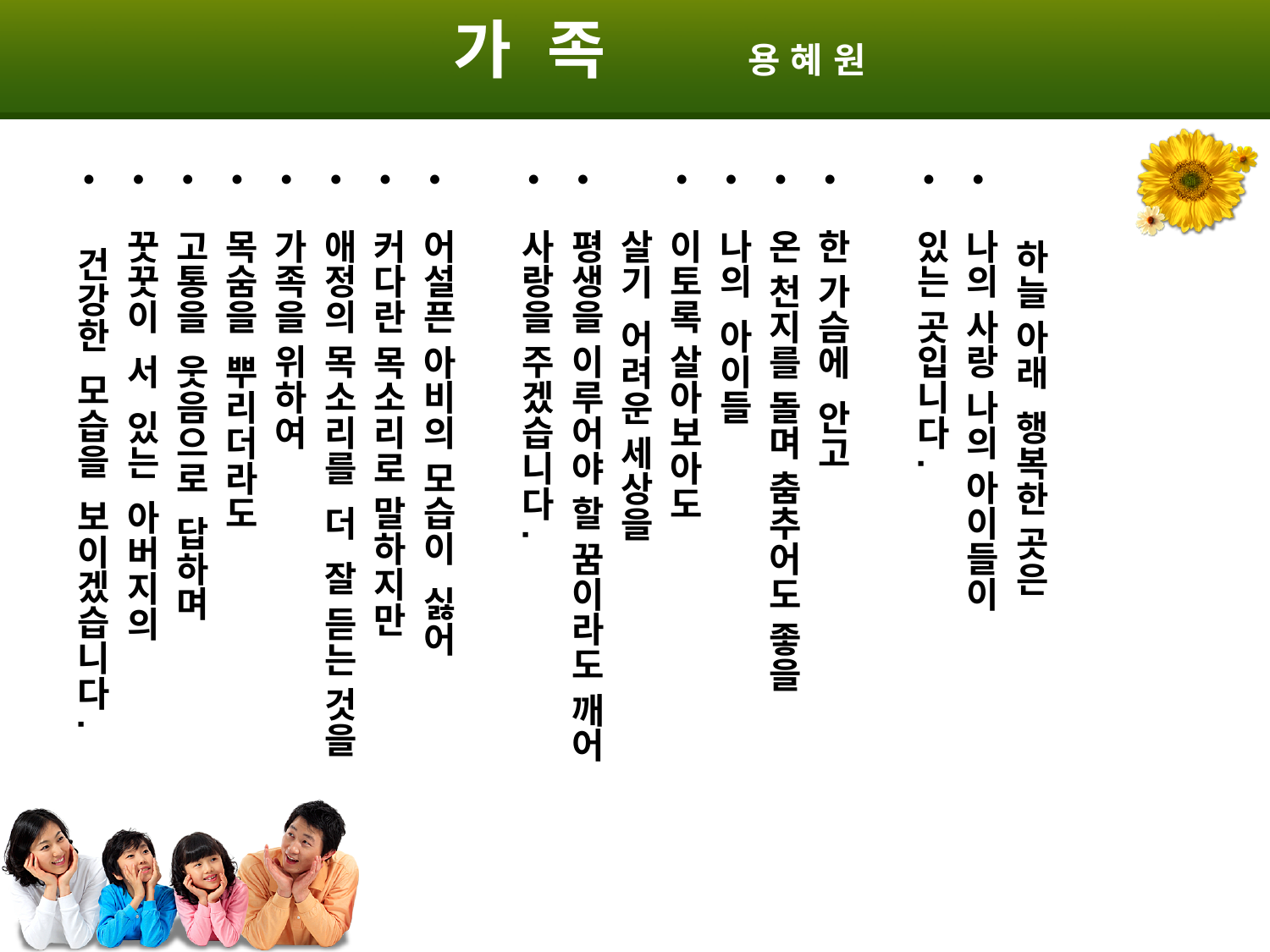

# 가  족        용 혜 원

     하늘 아래  행복한 곳은
나의 사랑 나의 아이들이
있는 곳입니다.

한 가슴에  안고
온 천지를 돌며 춤추어도 좋을
나의  아이들
이토록 살아보아도
    살기  어려운 세상을
평생을 이루어야 할 꿈이라도 깨어
사랑을 주겠습니다.

어설픈 아비의 모습이  싫어
커다란 목소리로 말하지만
애정의 목소리를  더  잘 듣는 것을
가족을 위하여
목숨을  뿌리더라도
고통을  웃음으로  답하며
꿋꿋이  서  있는  아버지의
 건강한  모습을  보이겠습니다.